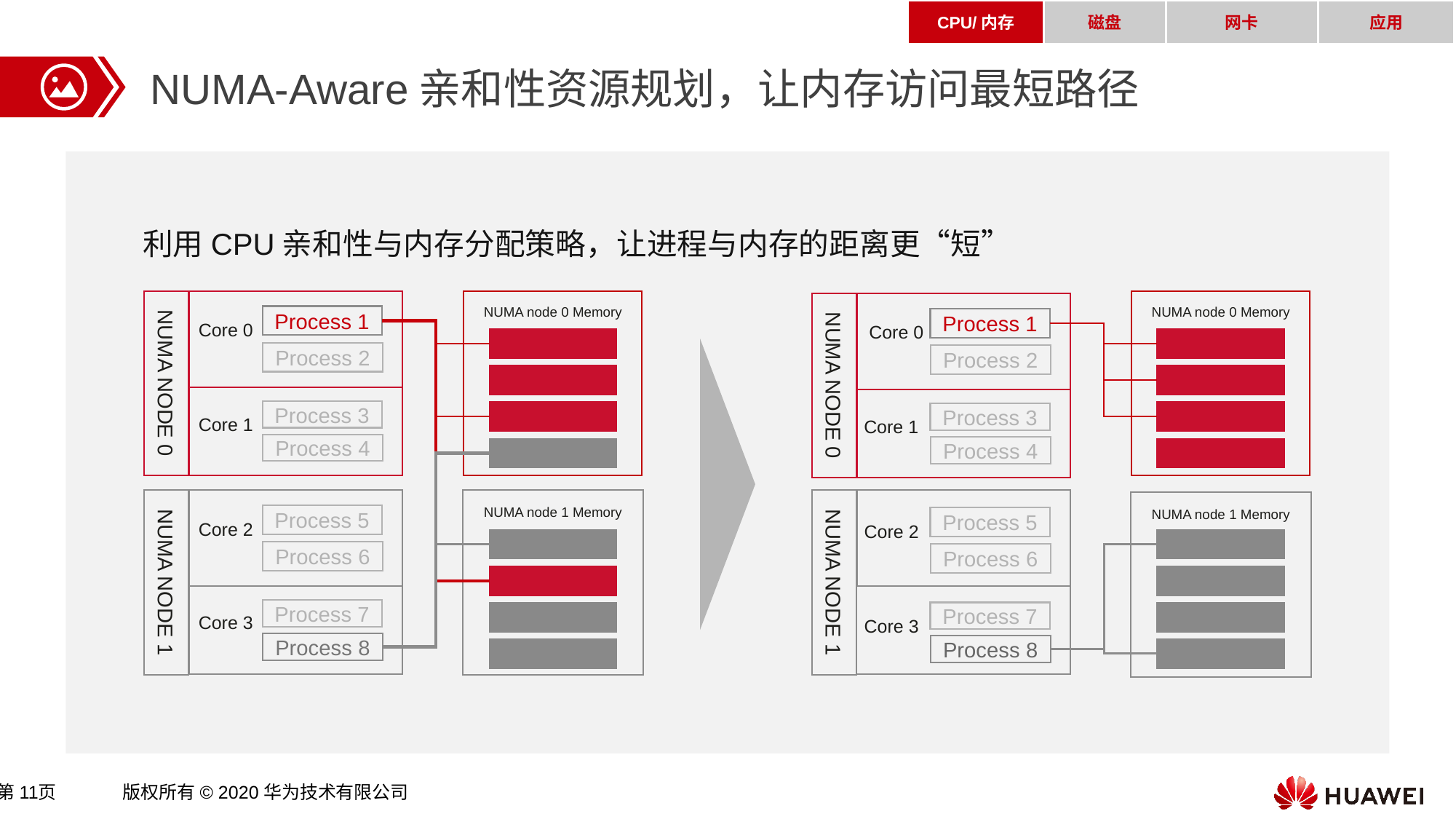

CPU/内存
磁盘
网卡
应用
NUMA-Aware亲和性资源规划，让内存访问最短路径

利用CPU亲和性与内存分配策略，让进程与内存的距离更“短”

Core 0
Core 0

NUMA NODE 0

NUMA NODE 0
NUMA node 0 Memory
NUMA node 0 Memory
Process 1
Process 1

Process 2
Process 2

Core 1
Core 1

Process 3

Process 3
Process 4
Process 4

Core 2
Core 2
NUMA NODE 1

NUMA NODE 1

NUMA node 1 Memory
NUMA node 1 Memory
Process 5
Process 5

Process 6
Process 6

Core 3
Core 3

Process 7
Process 7

Process 8
Process 8